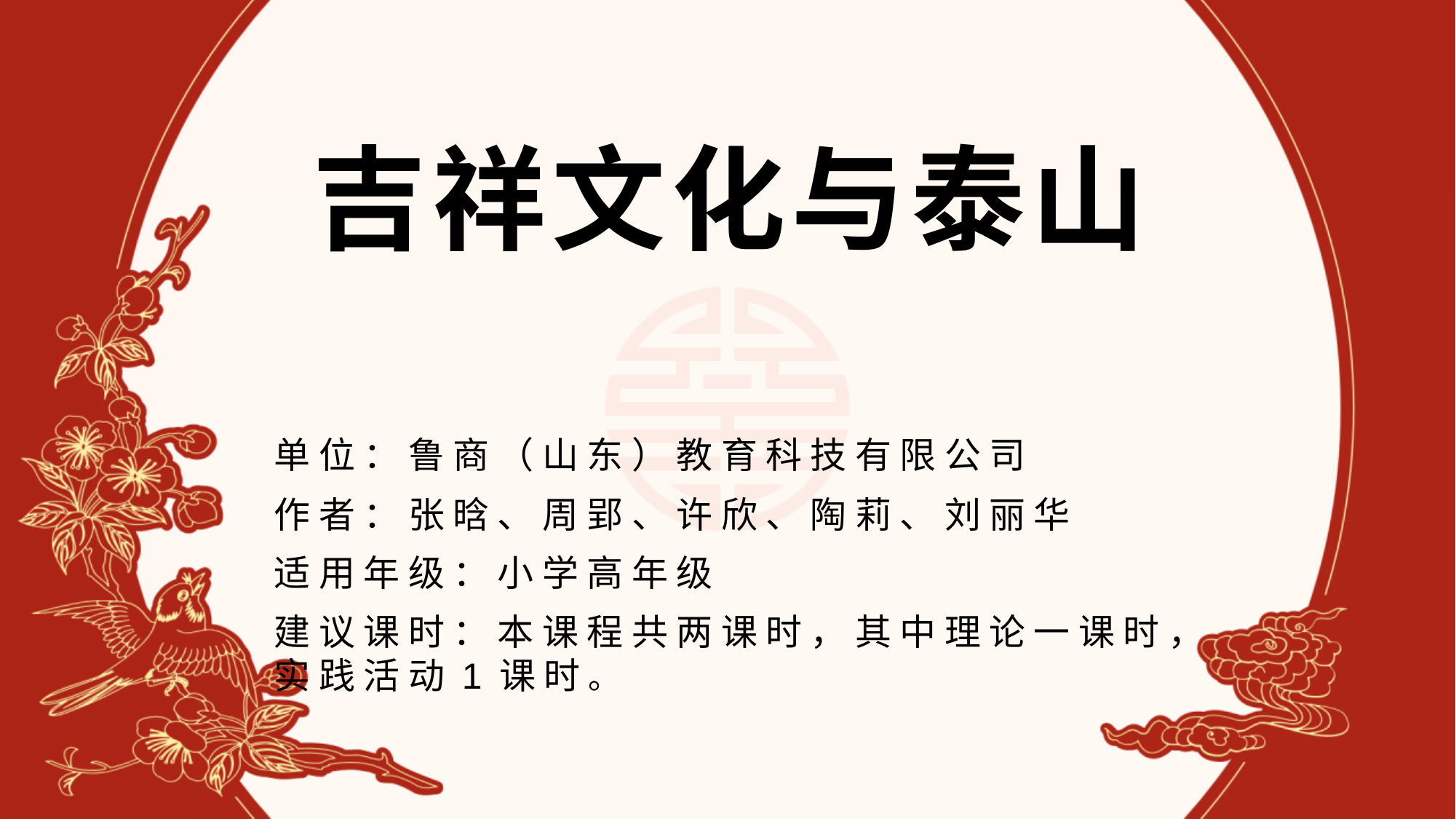

吉祥文化与泰山
单位：鲁商（山东）教育科技有限公司
作者：张晗、周郢、许欣、陶莉、刘丽华
适用年级：小学高年级
建议课时：本课程共两课时，其中理论一课时，实践活动1课时。